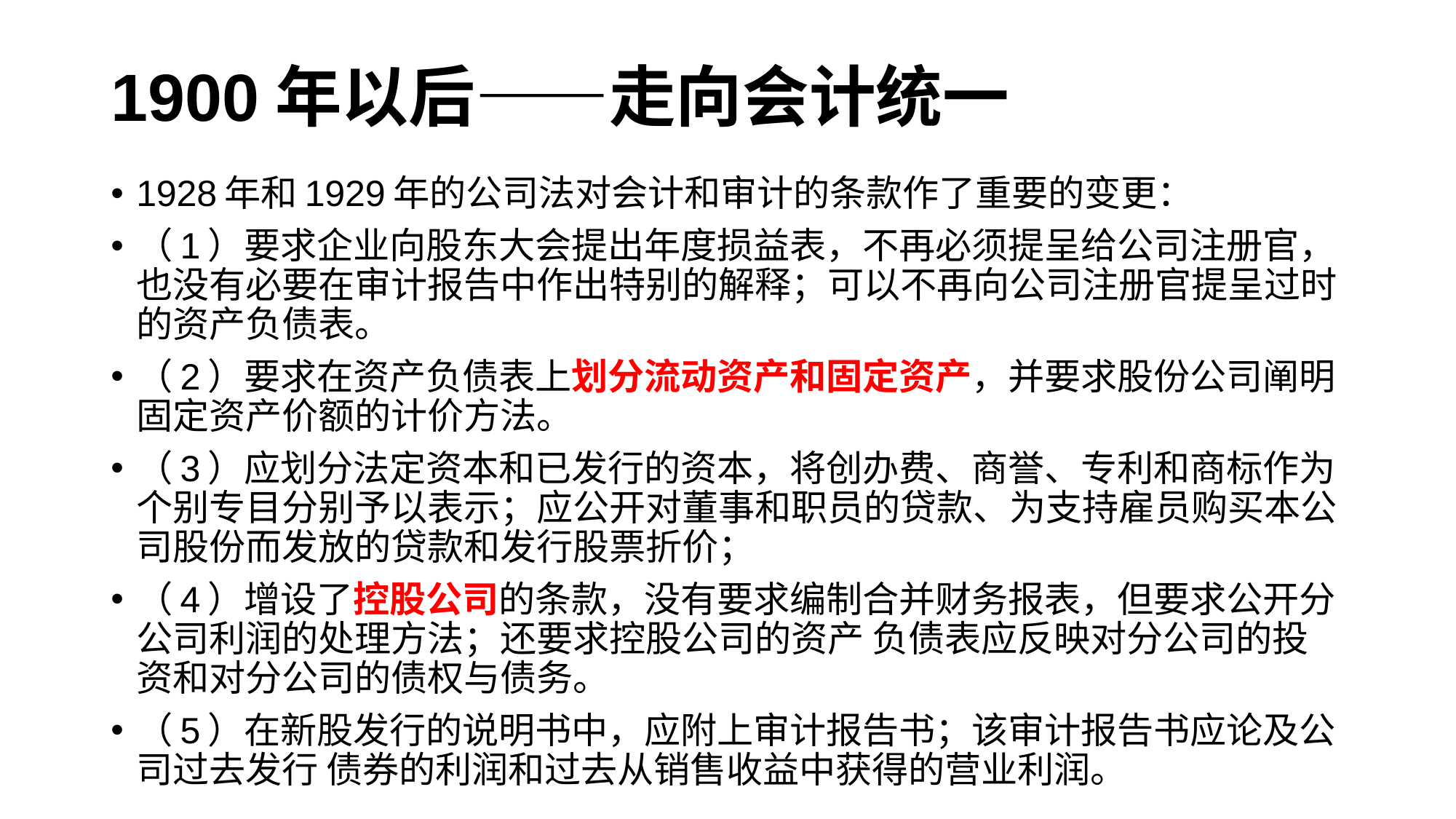

# 1900年以后——走向会计统一
1928年和1929年的公司法对会计和审计的条款作了重要的变更：
（1）要求企业向股东大会提出年度损益表，不再必须提呈给公司注册官，也没有必要在审计报告中作出特别的解释；可以不再向公司注册官提呈过时的资产负债表。
（2）要求在资产负债表上划分流动资产和固定资产，并要求股份公司阐明固定资产价额的计价方法。
（3）应划分法定资本和已发行的资本，将创办费、商誉、专利和商标作为个别专目分别予以表示；应公开对董事和职员的贷款、为支持雇员购买本公司股份而发放的贷款和发行股票折价；
（4）增设了控股公司的条款，没有要求编制合并财务报表，但要求公开分公司利润的处理方法；还要求控股公司的资产 负债表应反映对分公司的投资和对分公司的债权与债务。
（5）在新股发行的说明书中，应附上审计报告书；该审计报告书应论及公司过去发行 债券的利润和过去从销售收益中获得的营业利润。